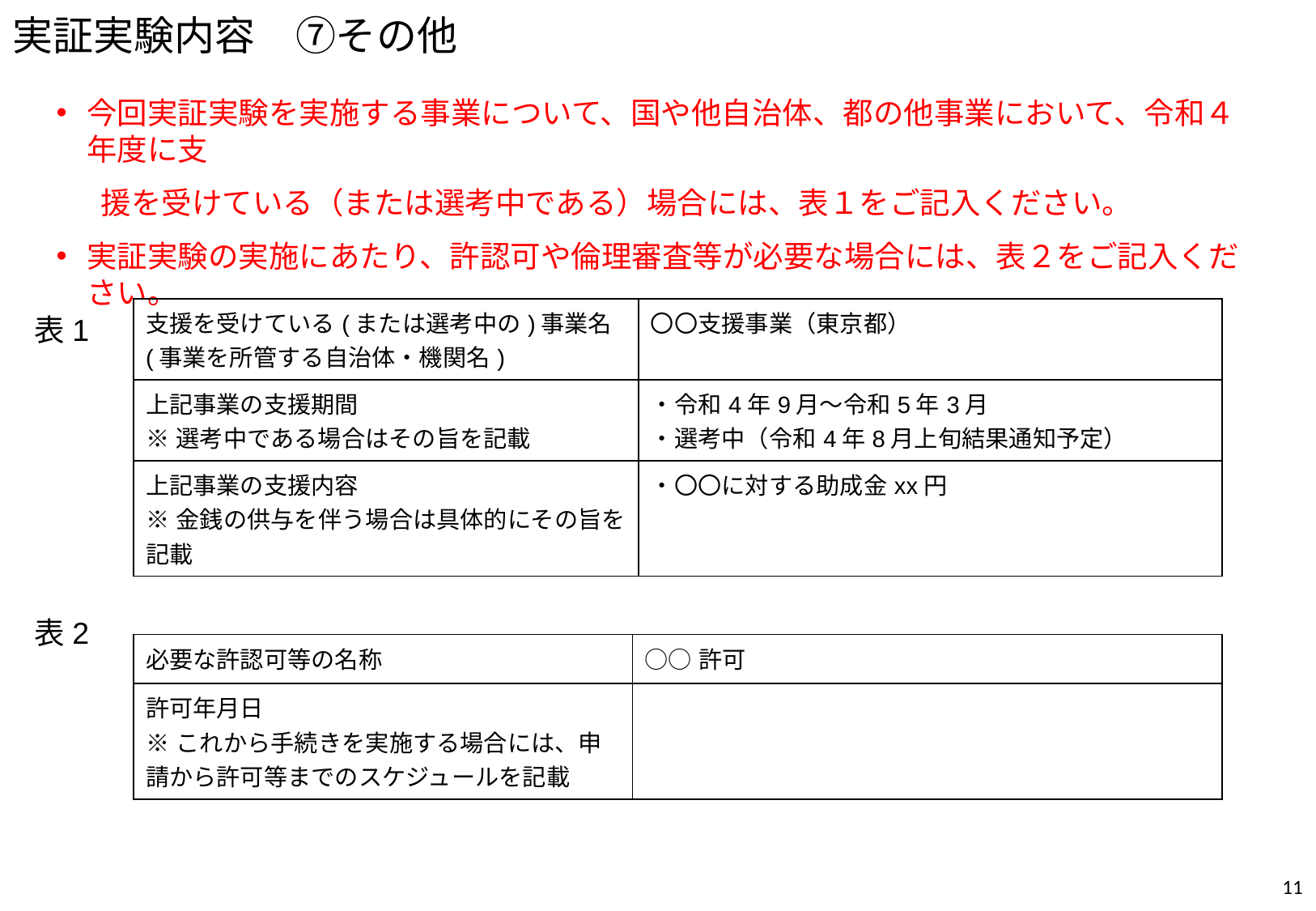

実証実験内容　⑦その他
今回実証実験を実施する事業について、国や他自治体、都の他事業において、令和４年度に支
 　援を受けている（または選考中である）場合には、表１をご記入ください。
実証実験の実施にあたり、許認可や倫理審査等が必要な場合には、表２をご記入ください。
| 支援を受けている(または選考中の)事業名 (事業を所管する自治体・機関名) | 〇〇支援事業（東京都） |
| --- | --- |
| 上記事業の支援期間 ※選考中である場合はその旨を記載 | ・令和4年9月～令和5年3月 ・選考中（令和4年8月上旬結果通知予定） |
| 上記事業の支援内容 ※金銭の供与を伴う場合は具体的にその旨を記載 | ・〇〇に対する助成金xx円 |
表1
表2
| 必要な許認可等の名称 | ○○許可 |
| --- | --- |
| 許可年月日 ※これから手続きを実施する場合には、申請から許可等までのスケジュールを記載 |  |
11